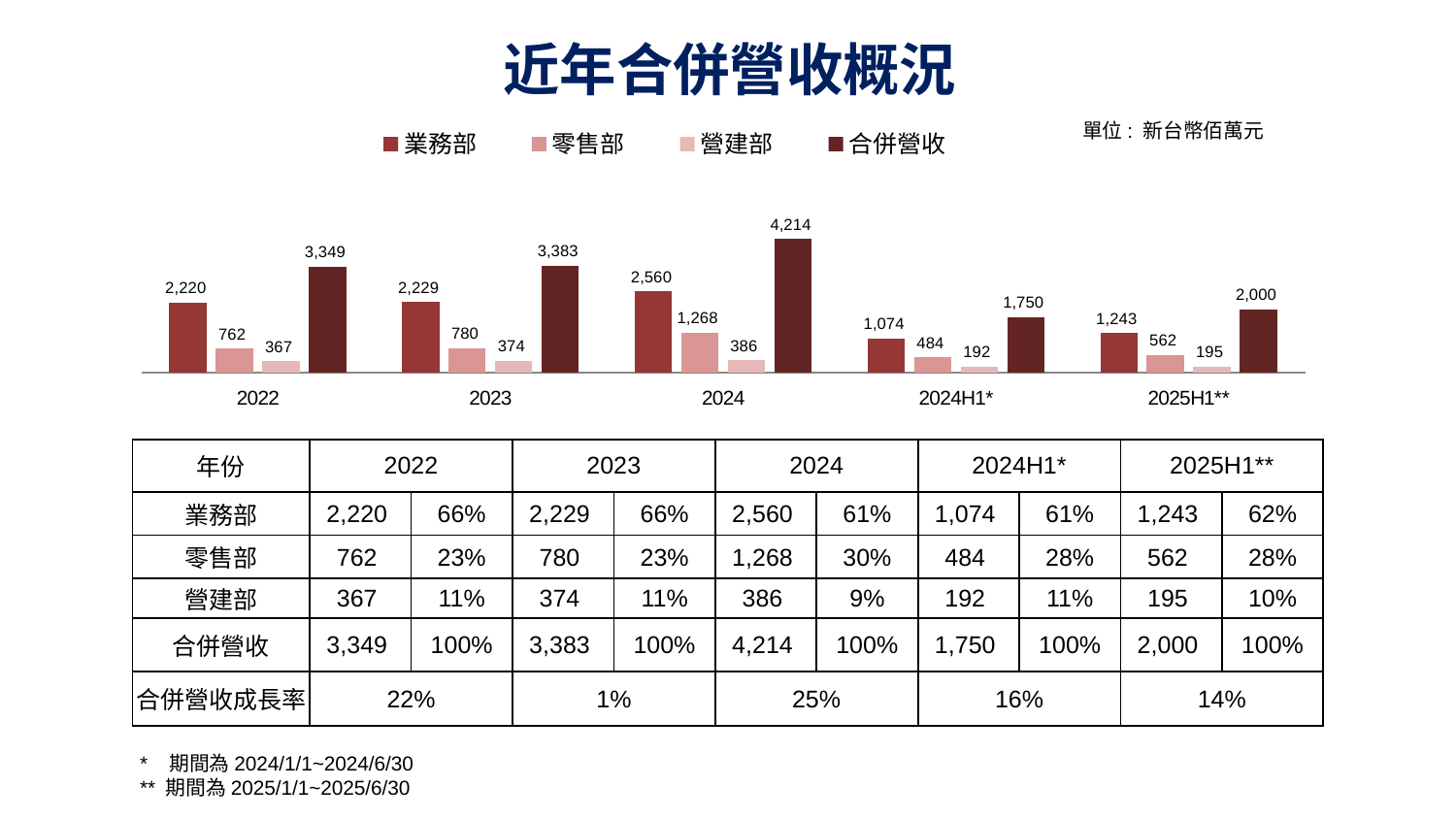

# 近年合併營收概況
單位: 新台幣佰萬元

### Chart

| Category | 業務部 | 零售部 | 營建部 | 合併營收 |
|---|---|---|---|---|
| 2022 | 2220.0 | 762.0 | 367.0 | 3349.0 |
| 2023 | 2229.0 | 780.0 | 374.0 | 3383.0 |
| 2024 | 2560.0 | 1268.0 | 386.0 | 4214.0 |
| 2024H1* | 1074.0 | 484.0 | 192.0 | 1750.0 |
| 2025H1** | 1243.0 | 562.0 | 195.0 | 2000.0 |
| 年份 | 2022 |  | 2023 |  | 2024 |  | 2024H1\* |  | 2025H1\*\* |  |
| --- | --- | --- | --- | --- | --- | --- | --- | --- | --- | --- |
| 業務部 | 2,220 | 66% | 2,229 | 66% | 2,560 | 61% | 1,074 | 61% | 1,243 | 62% |
| 零售部 | 762 | 23% | 780 | 23% | 1,268 | 30% | 484 | 28% | 562 | 28% |
| 營建部 | 367 | 11% | 374 | 11% | 386 | 9% | 192 | 11% | 195 | 10% |
| 合併營收 | 3,349 | 100% | 3,383 | 100% | 4,214 | 100% | 1,750 | 100% | 2,000 | 100% |
| 合併營收成長率 | 22% |  | 1% |  | 25% |  | 16% |  | 14% |  |
*   期間為2024/1/1~2024/6/30
** 期間為2025/1/1~2025/6/30